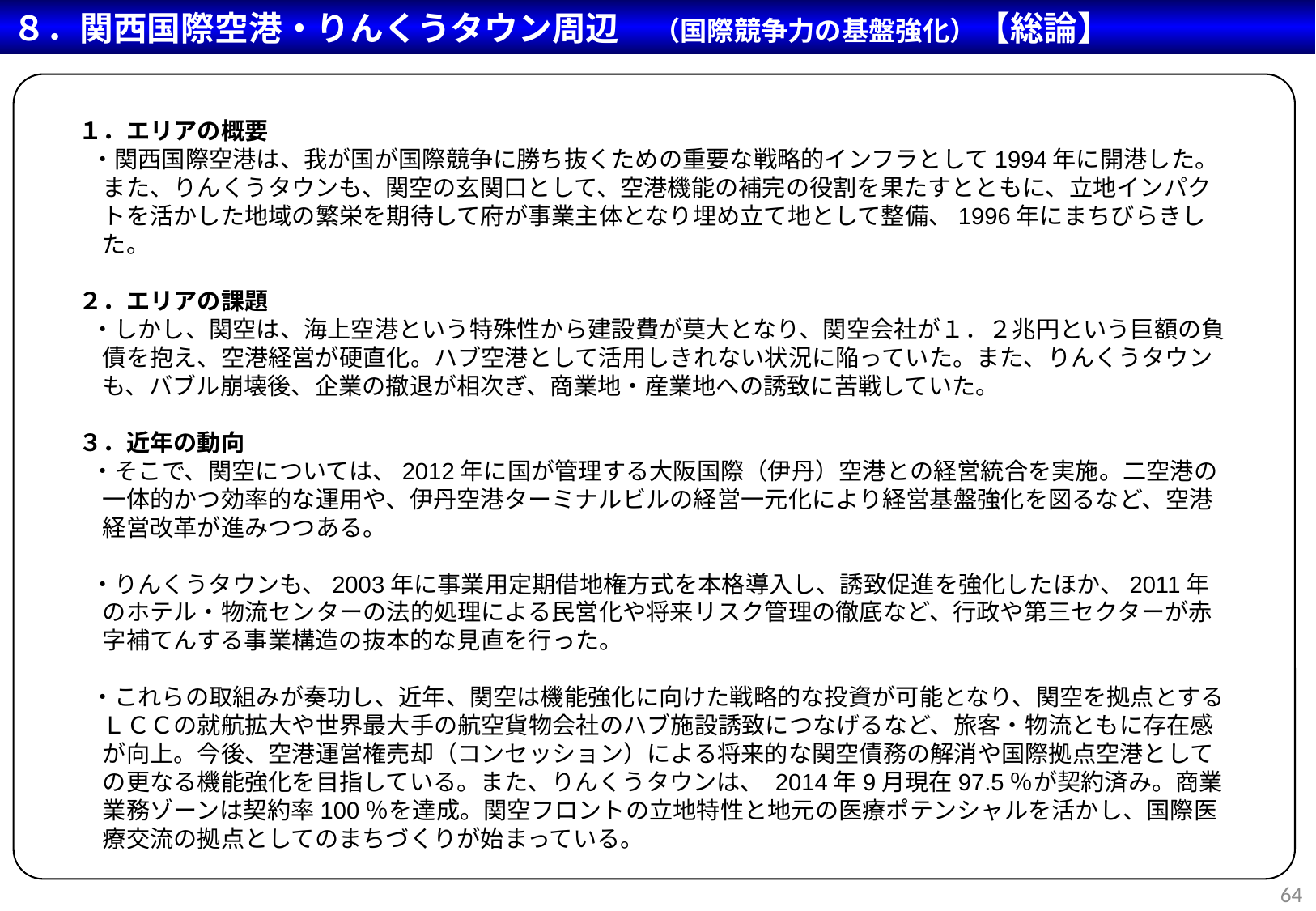

８．関西国際空港・りんくうタウン周辺　（国際競争力の基盤強化）【総論】

１．エリアの概要
・関西国際空港は、我が国が国際競争に勝ち抜くための重要な戦略的インフラとして1994年に開港した。また、りんくうタウンも、関空の玄関口として、空港機能の補完の役割を果たすとともに、立地インパクトを活かした地域の繁栄を期待して府が事業主体となり埋め立て地として整備、1996年にまちびらきした。

２．エリアの課題
・しかし、関空は、海上空港という特殊性から建設費が莫大となり、関空会社が１．２兆円という巨額の負債を抱え、空港経営が硬直化。ハブ空港として活用しきれない状況に陥っていた。また、りんくうタウンも、バブル崩壊後、企業の撤退が相次ぎ、商業地・産業地への誘致に苦戦していた。

３．近年の動向
・そこで、関空については、2012年に国が管理する大阪国際（伊丹）空港との経営統合を実施。二空港の一体的かつ効率的な運用や、伊丹空港ターミナルビルの経営一元化により経営基盤強化を図るなど、空港経営改革が進みつつある。

・りんくうタウンも、2003年に事業用定期借地権方式を本格導入し、誘致促進を強化したほか、2011年のホテル・物流センターの法的処理による民営化や将来リスク管理の徹底など、行政や第三セクターが赤字補てんする事業構造の抜本的な見直を行った。

・これらの取組みが奏功し、近年、関空は機能強化に向けた戦略的な投資が可能となり、関空を拠点とするＬＣＣの就航拡大や世界最大手の航空貨物会社のハブ施設誘致につなげるなど、旅客・物流ともに存在感が向上。今後、空港運営権売却（コンセッション）による将来的な関空債務の解消や国際拠点空港としての更なる機能強化を目指している。また、りんくうタウンは、 2014年9月現在97.5％が契約済み。商業業務ゾーンは契約率100％を達成。関空フロントの立地特性と地元の医療ポテンシャルを活かし、国際医療交流の拠点としてのまちづくりが始まっている。
64